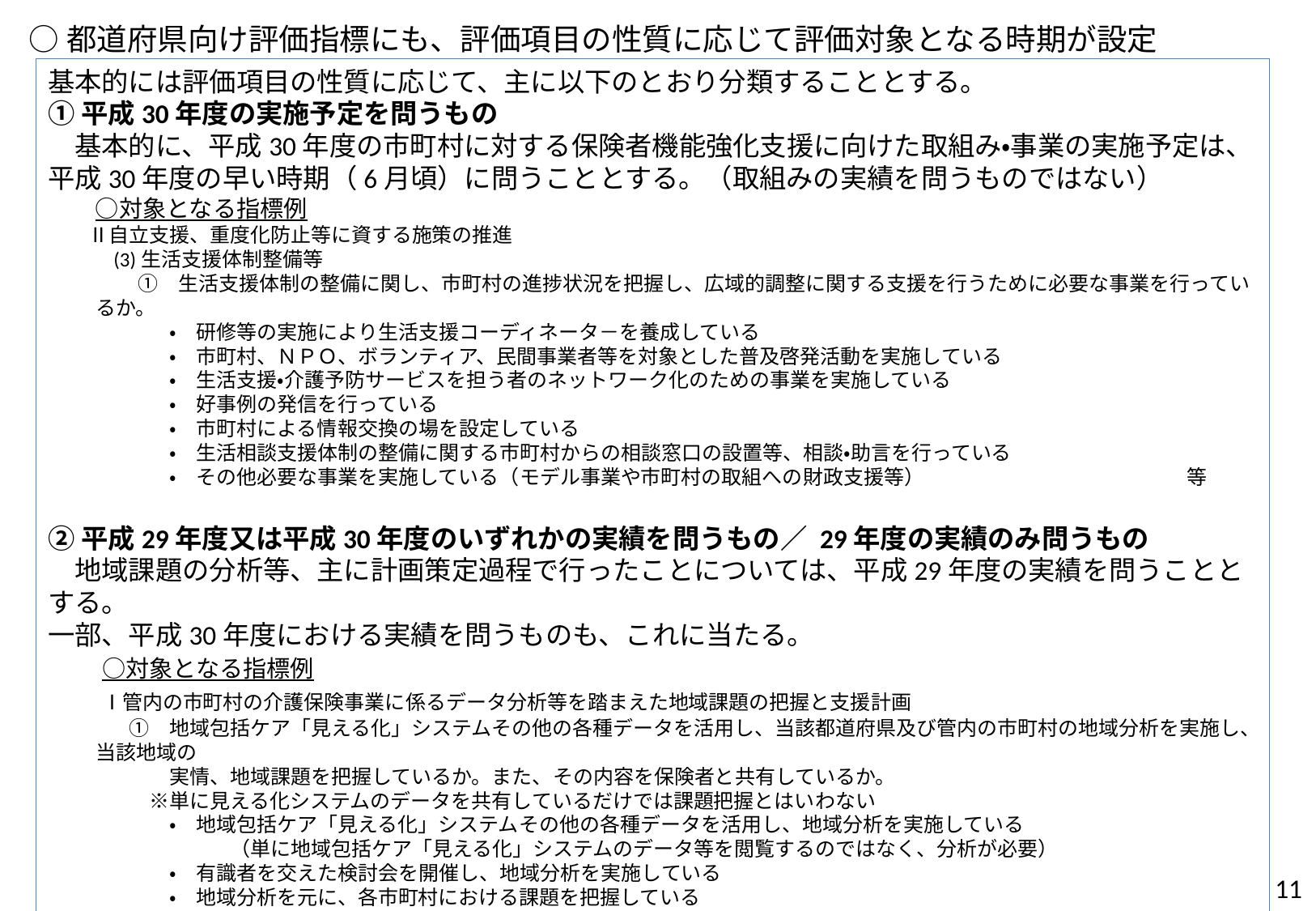

○都道府県向け評価指標にも、評価項目の性質に応じて評価対象となる時期が設定
基本的には評価項目の性質に応じて、主に以下のとおり分類することとする。
①平成30年度の実施予定を問うもの
　基本的に、平成30年度の市町村に対する保険者機能強化支援に向けた取組み・事業の実施予定は、
平成30年度の早い時期（6月頃）に問うこととする。（取組みの実績を問うものではない）
　　○対象となる指標例
　　Ⅱ自立支援、重度化防止等に資する施策の推進
　　　(3)生活支援体制整備等
 　　　　①　生活支援体制の整備に関し、市町村の進捗状況を把握し、広域的調整に関する支援を行うために必要な事業を行っているか。
　　　　　　・　研修等の実施により生活支援コーディネータ－を養成している
　　　　　　・　市町村、ＮＰＯ、ボランティア、民間事業者等を対象とした普及啓発活動を実施している
　　　　　　・　生活支援・介護予防サービスを担う者のネットワーク化のための事業を実施している
　　　　　　・　好事例の発信を行っている
　　　　　　・　市町村による情報交換の場を設定している
　　　　　　・　生活相談支援体制の整備に関する市町村からの相談窓口の設置等、相談・助言を行っている
　　　　　　・　その他必要な事業を実施している（モデル事業や市町村の取組への財政支援等）　　　　　　　　　　　　　等

②平成29年度又は平成30年度のいずれかの実績を問うもの／ 29年度の実績のみ問うもの
　地域課題の分析等、主に計画策定過程で行ったことについては、平成29年度の実績を問うこととする。
一部、平成30年度における実績を問うものも、これに当たる。
　　○対象となる指標例
　　Ⅰ管内の市町村の介護保険事業に係るデータ分析等を踏まえた地域課題の把握と支援計画
　　　　①　地域包括ケア「見える化」システムその他の各種データを活用し、当該都道府県及び管内の市町村の地域分析を実施し、当該地域の
　　　　　　実情、地域課題を把握しているか。また、その内容を保険者と共有しているか。
　　　　　※単に見える化システムのデータを共有しているだけでは課題把握とはいわない
　　　　　　・　地域包括ケア「見える化」システムその他の各種データを活用し、地域分析を実施している
　　　　　　　　　（単に地域包括ケア「見える化」システムのデータ等を閲覧するのではなく、分析が必要）
　　　　　　・　有識者を交えた検討会を開催し、地域分析を実施している
　　　　　　・　地域分析を元に、各市町村における課題を把握している
　　　　　　・　現状分析や地域課題を保険者と共有している
11